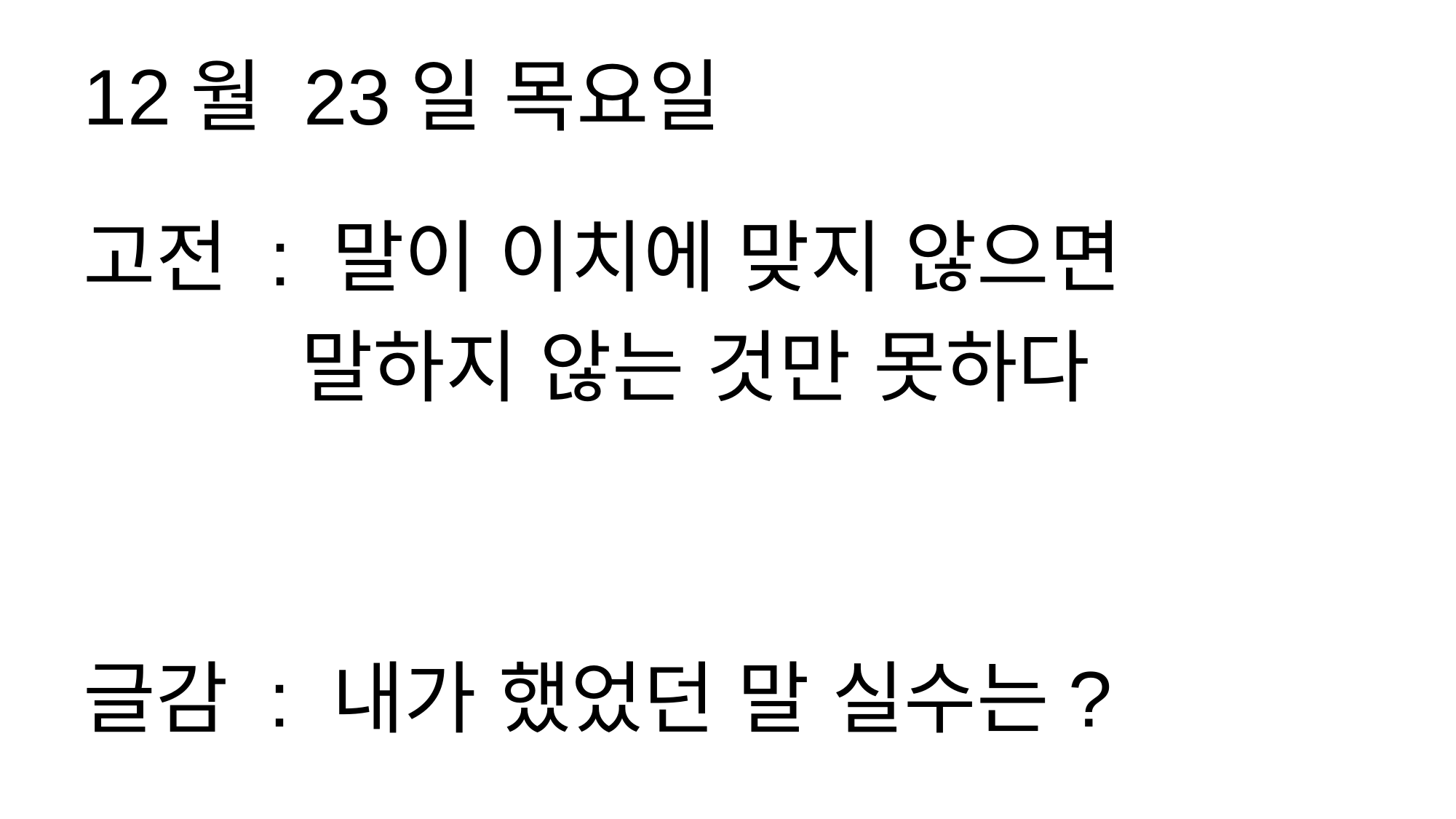

12월 23일 목요일
고전 : 말이 이치에 맞지 않으면
         말하지 않는 것만 못하다
글감 : 내가 했었던 말 실수는?